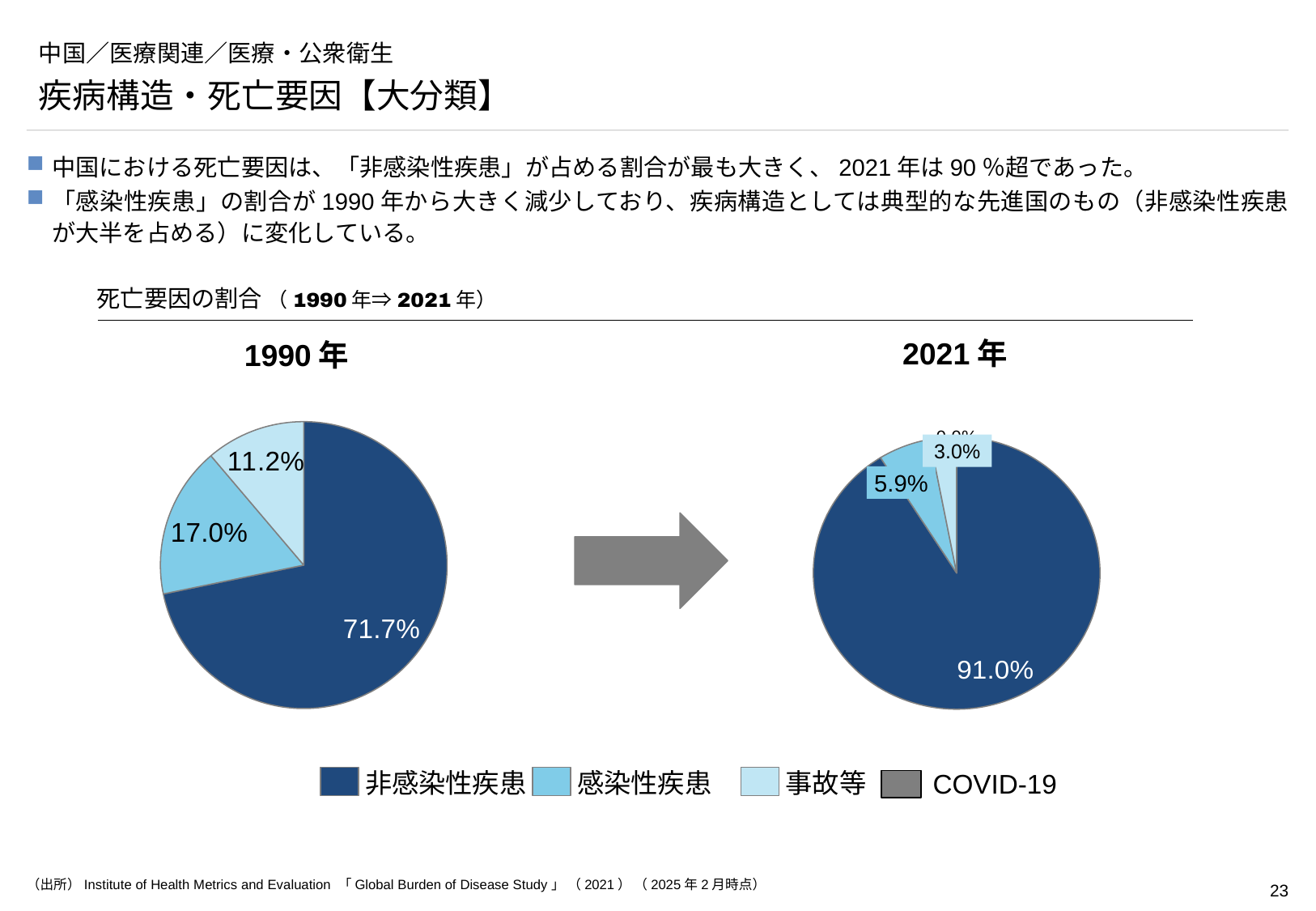

# 中国／医療関連／医療・公衆衛生
疾病構造・死亡要因【大分類】
中国における死亡要因は、「非感染性疾患」が占める割合が最も大きく、2021年は90％超であった。
「感染性疾患」の割合が1990年から大きく減少しており、疾病構造としては典型的な先進国のもの（非感染性疾患が大半を占める）に変化している。
死亡要因の割合 （1990年⇒2021年）
2021年
1990年

### Chart

| Category |  |
|---|---|

### Chart

| Category |  |
|---|---|
3.0%
5.9%

非感染性疾患
感染性疾患
事故等

COVID-19

（出所）Institute of Health Metrics and Evaluation 「Global Burden of Disease Study」 （2021） （2025年2月時点）